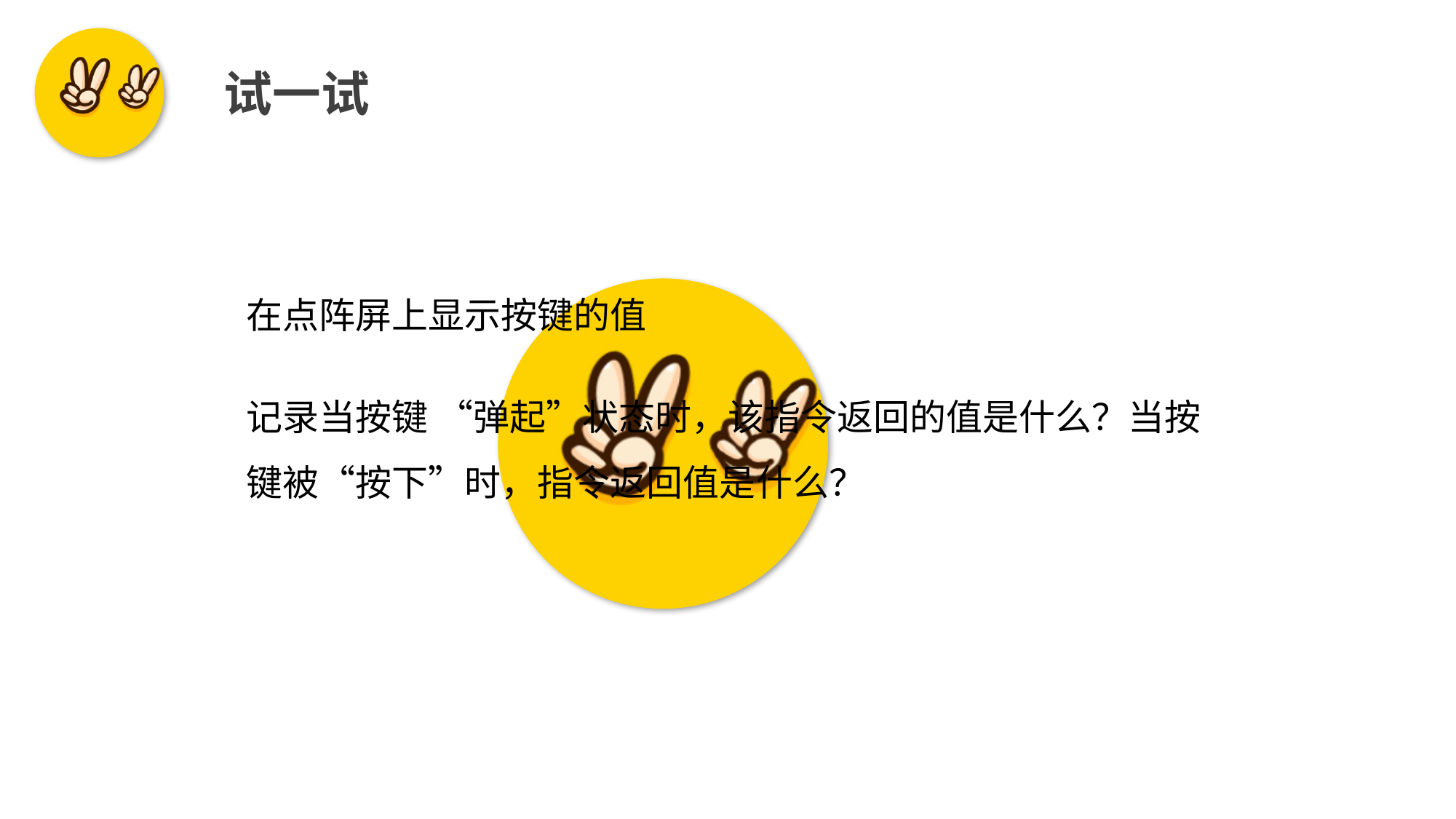

试一试
在点阵屏上显示按键的值

记录当按键 “弹起”状态时，该指令返回的值是什么？当按键被“按下”时，指令返回值是什么？